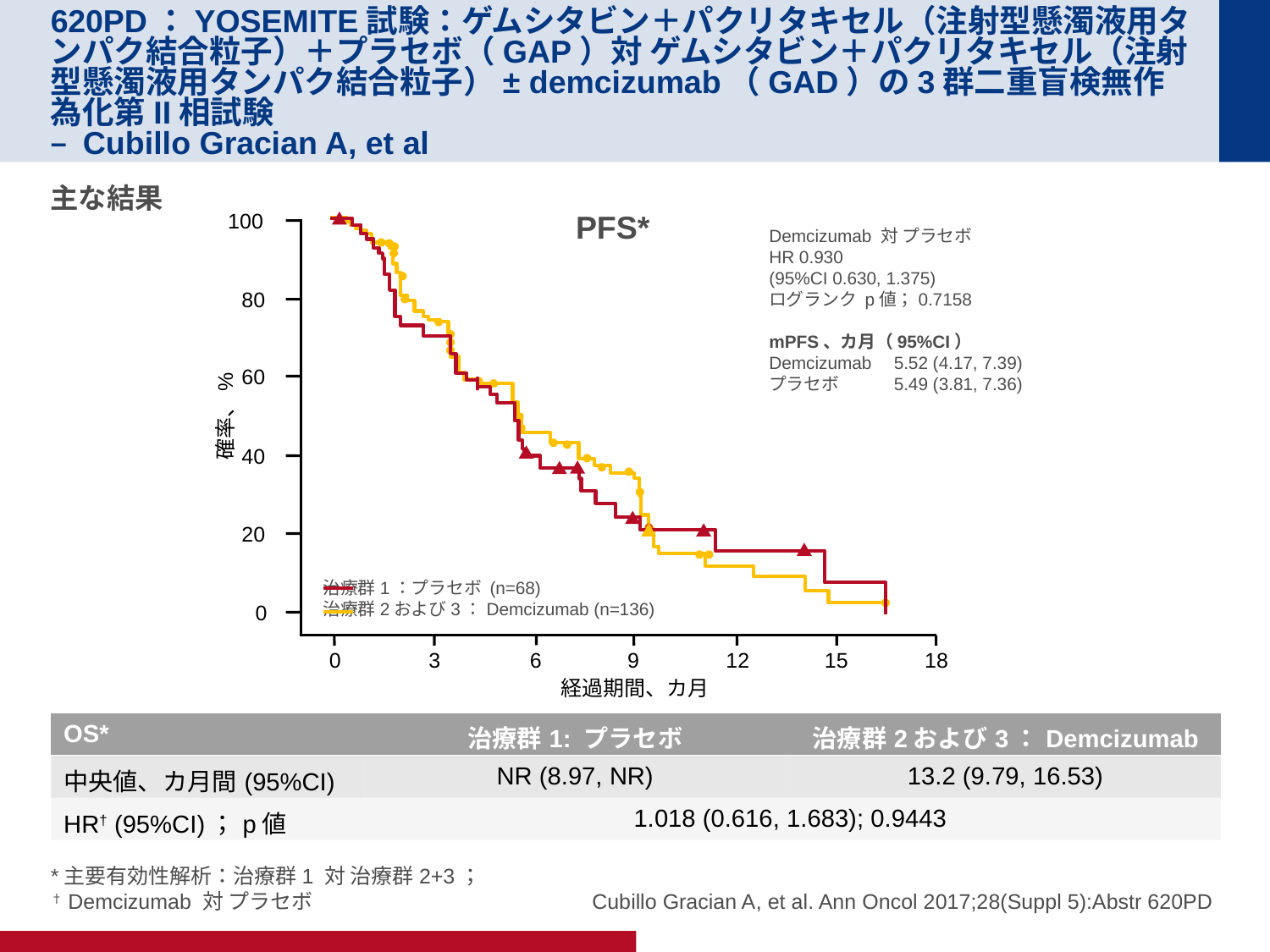

# 620PD：YOSEMITE試験：ゲムシタビン＋パクリタキセル（注射型懸濁液用タンパク結合粒子）＋プラセボ（GAP）対 ゲムシタビン＋パクリタキセル（注射型懸濁液用タンパク結合粒子）± demcizumab（GAD）の3群二重盲検無作為化第II相試験 – Cubillo Gracian A, et al
主な結果
100

80
60
確率、%
40
20
0
6
0
3
9
12
15
18

経過期間、カ月

Demcizumab 対 プラセボ
HR 0.930
(95%CI 0.630, 1.375)
ログランク p値；0.7158

mPFS、カ月（95%CI）
Demcizumab	5.52 (4.17, 7.39)
プラセボ	5.49 (3.81, 7.36)

治療群1：プラセボ (n=68)
治療群2および3：Demcizumab (n=136)

PFS*
| OS\* | 治療群1: プラセボ | 治療群2および3：Demcizumab |
| --- | --- | --- |
| 中央値、カ月間(95%CI) | NR (8.97, NR) | 13.2 (9.79, 16.53) |
| HR† (95%CI)；p値 | 1.018 (0.616, 1.683); 0.9443 |  |
*主要有効性解析：治療群1 対 治療群2+3；†Demcizumab 対 プラセボ
Cubillo Gracian A, et al. Ann Oncol 2017;28(Suppl 5):Abstr 620PD